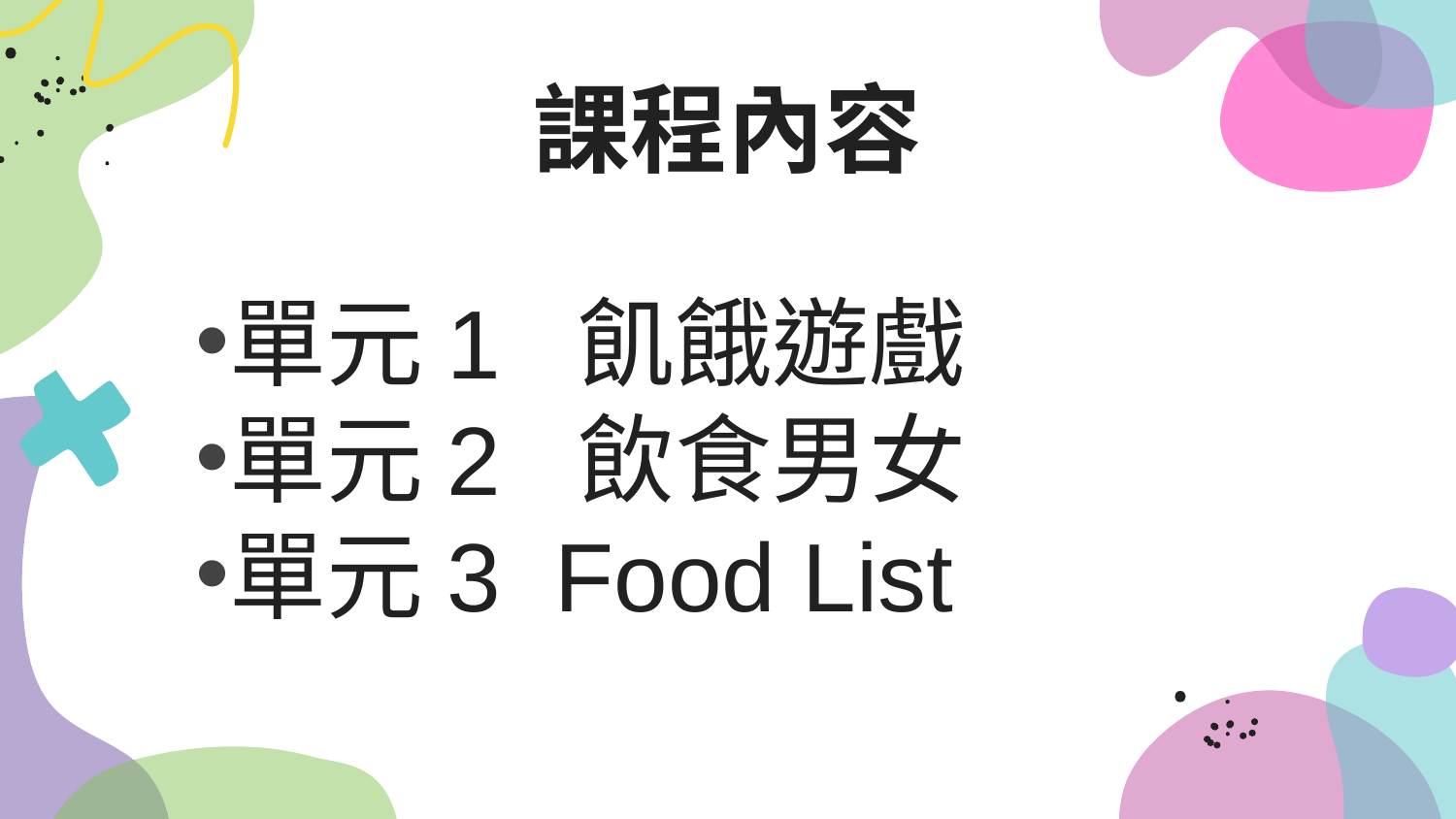

# 課程內容
單元1  飢餓遊戲
單元2  飲食男女
單元3  Food List